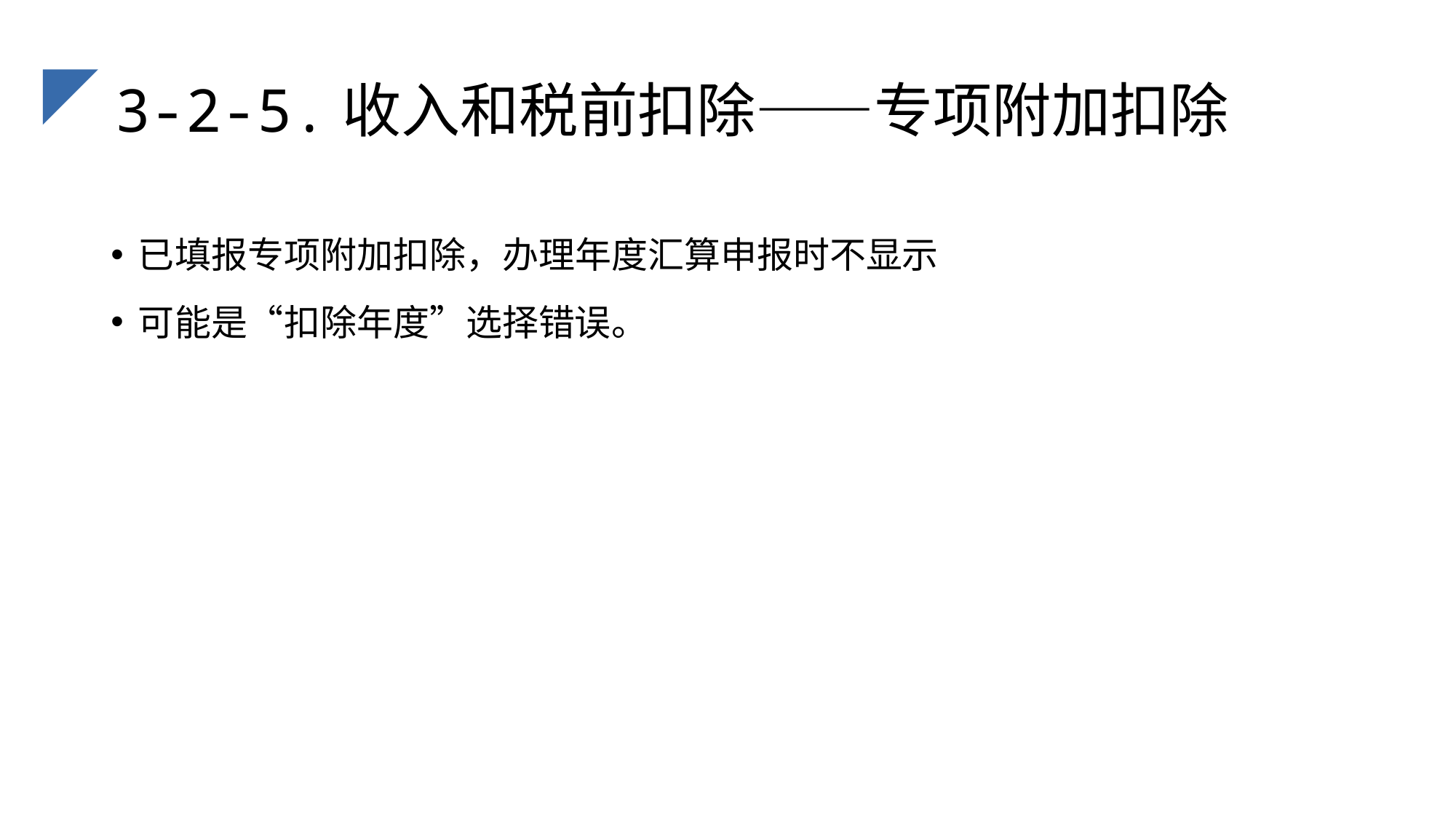

# 3-2-5.收入和税前扣除——专项附加扣除
已填报专项附加扣除，办理年度汇算申报时不显示
可能是“扣除年度”选择错误。